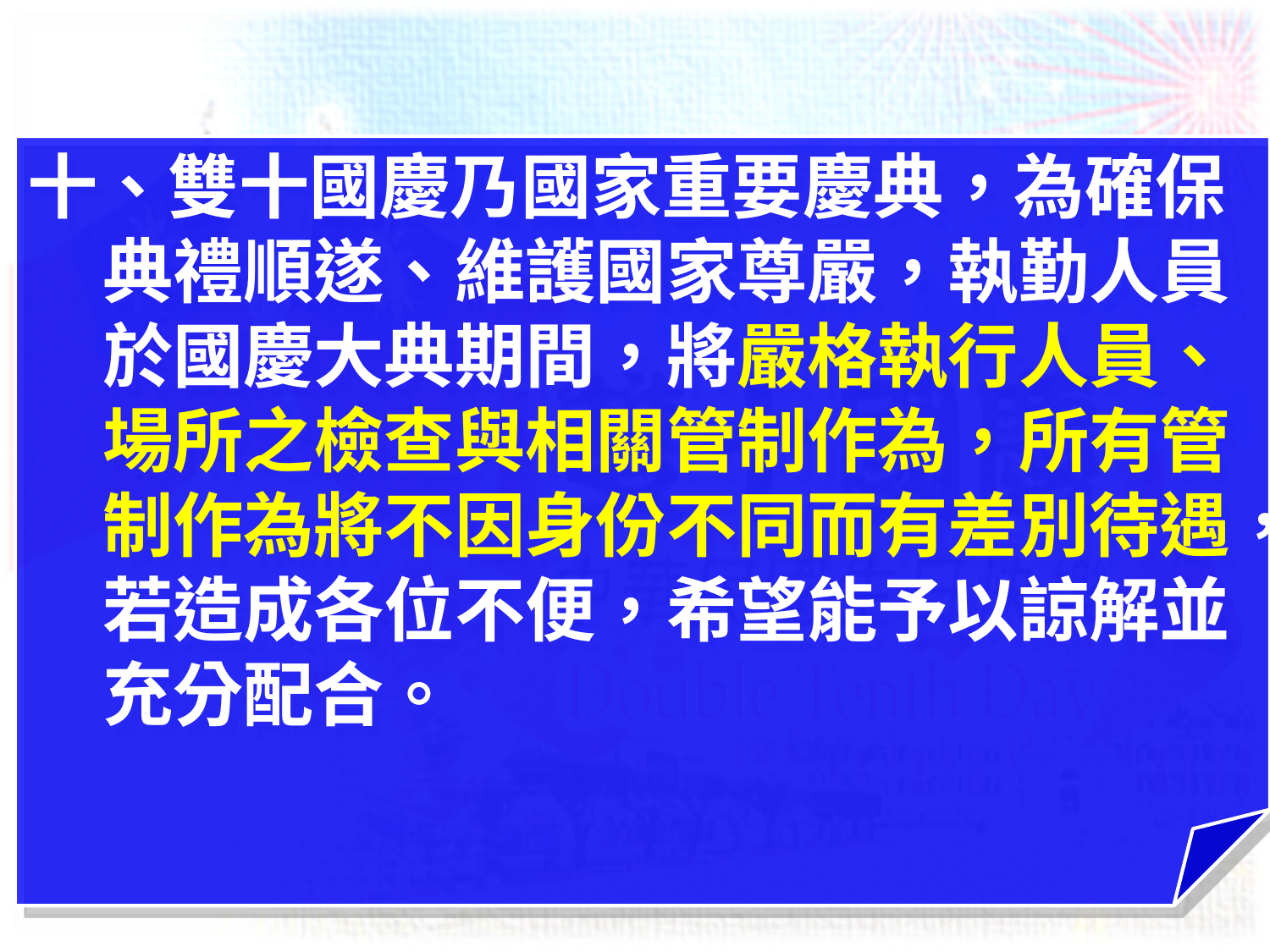

十、雙十國慶乃國家重要慶典，為確保典禮順遂、維護國家尊嚴，執勤人員於國慶大典期間，將嚴格執行人員、場所之檢查與相關管制作為，所有管制作為將不因身份不同而有差別待遇，若造成各位不便，希望能予以諒解並充分配合。